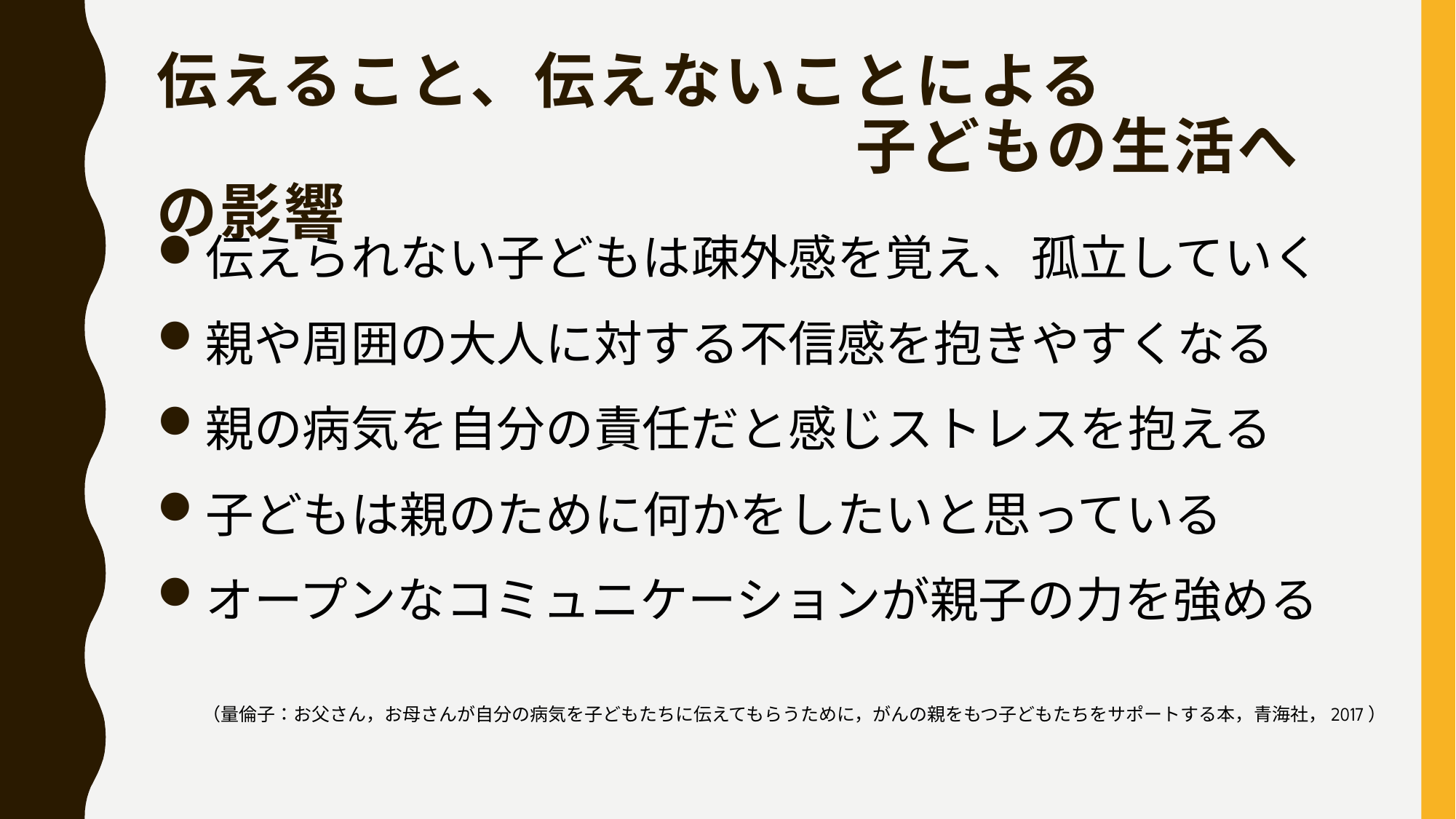

# 伝えること、伝えないことによる　　　　　　　　　　　　　　子どもの生活への影響
伝えられない子どもは疎外感を覚え、孤立していく
親や周囲の大人に対する不信感を抱きやすくなる
親の病気を自分の責任だと感じストレスを抱える
子どもは親のために何かをしたいと思っている
オープンなコミュニケーションが親子の力を強める

（量倫子：お父さん，お母さんが自分の病気を子どもたちに伝えてもらうために，がんの親をもつ子どもたちをサポートする本，青海社，2017）